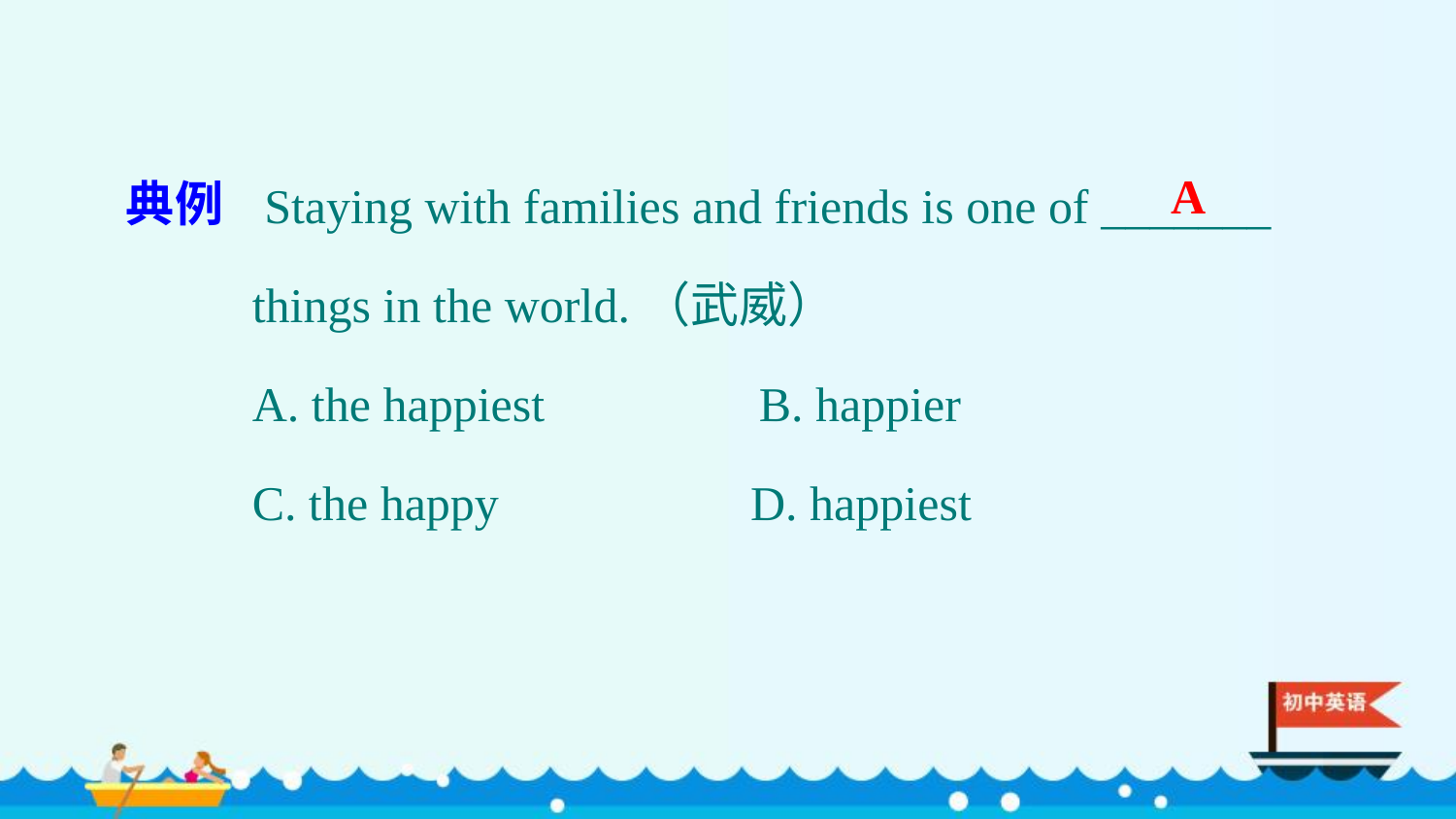

Staying with families and friends is one of _______ things in the world.（武威）
A. the happiest　             B. happier
C. the happy　　            D. happiest
典例
A